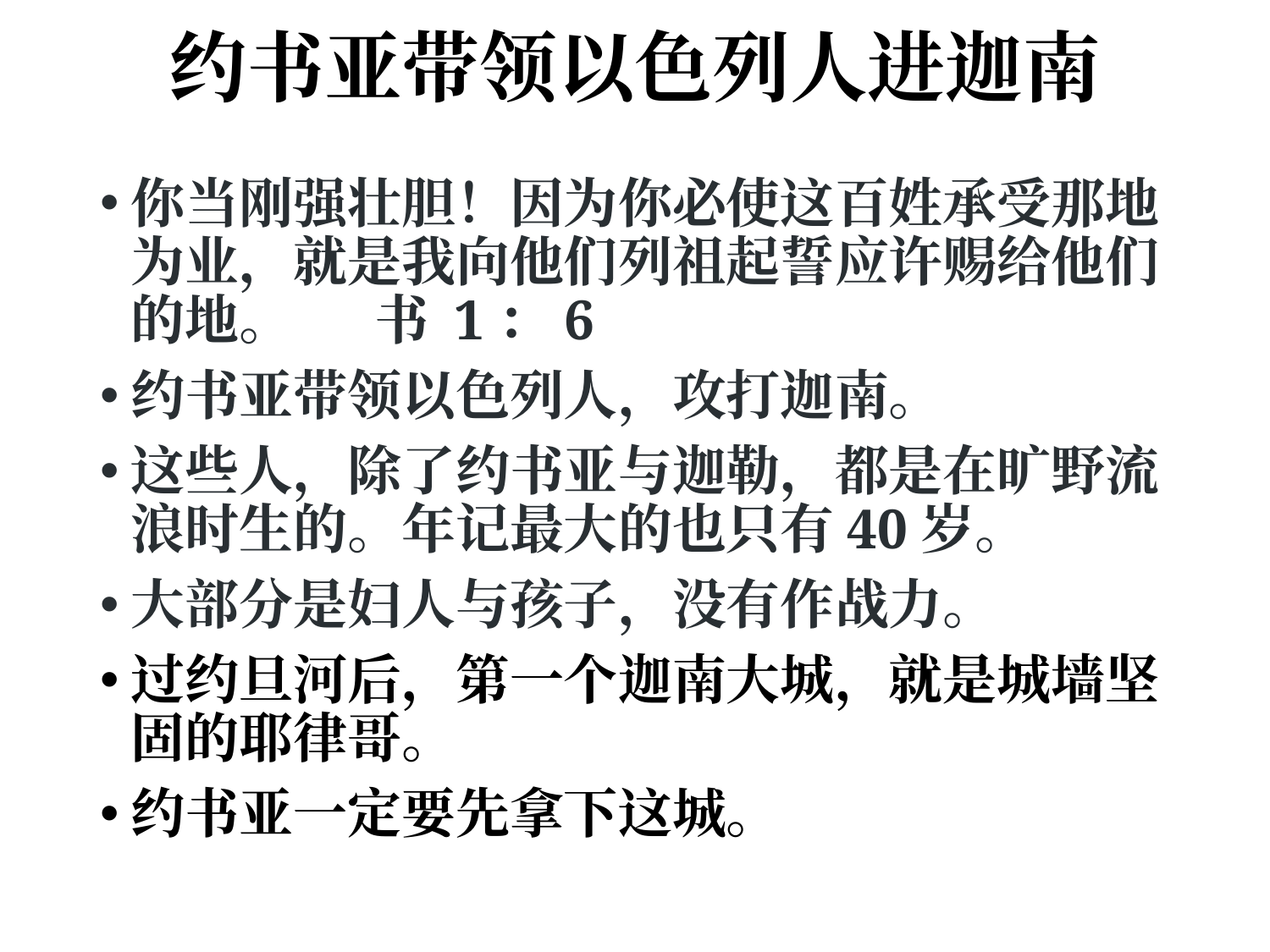

# 约书亚带领以色列人进迦南
你当刚强壮胆！因为你必使这百姓承受那地为业，就是我向他们列祖起誓应许赐给他们的地。			书 1：6
约书亚带领以色列人，攻打迦南。
这些人，除了约书亚与迦勒，都是在旷野流浪时生的。年记最大的也只有40岁。
大部分是妇人与孩子，没有作战力。
过约旦河后，第一个迦南大城，就是城墙坚固的耶律哥。
约书亚一定要先拿下这城。